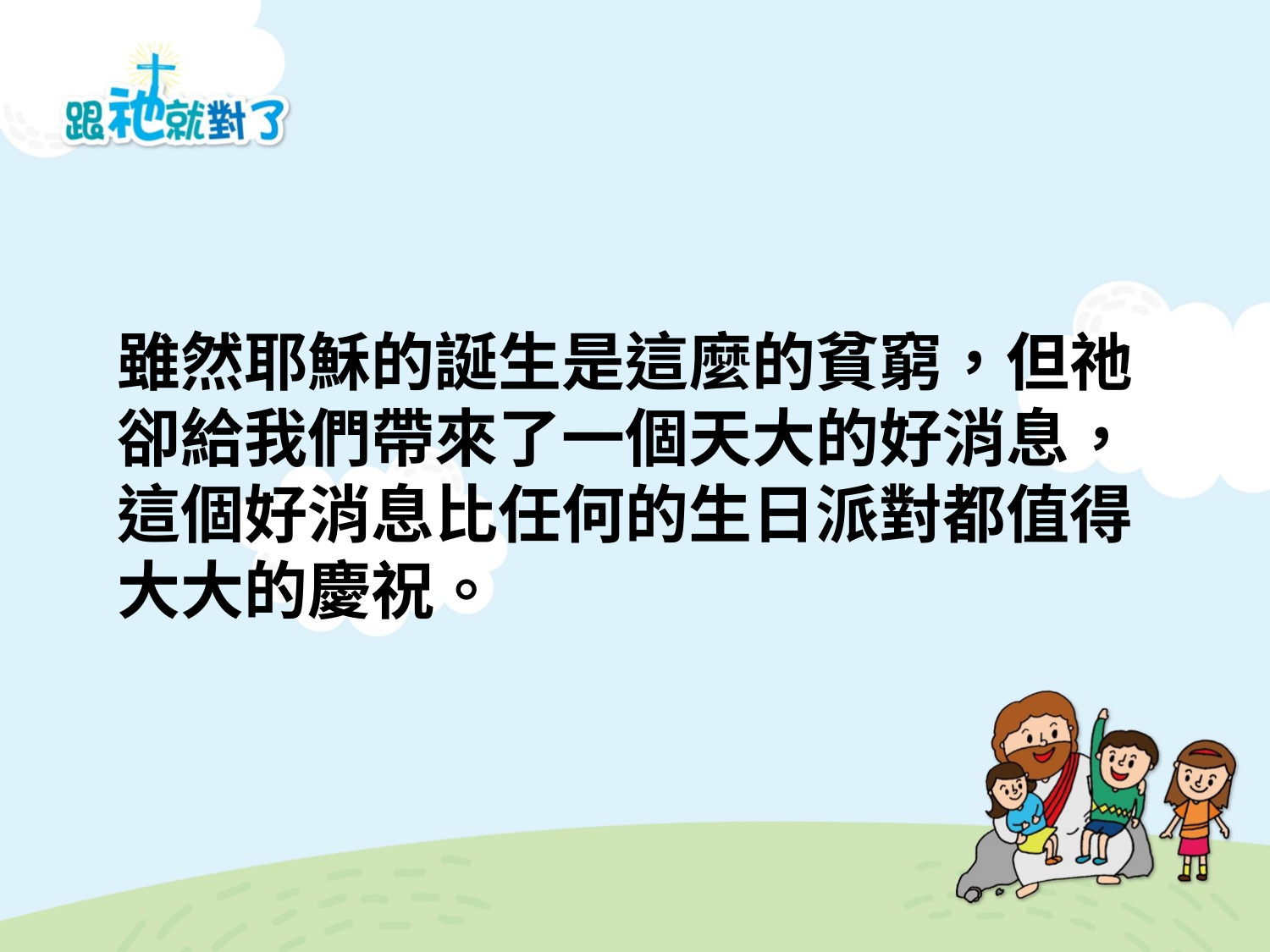

雖然耶穌的誕生是這麼的貧窮，但祂卻給我們帶來了一個天大的好消息，這個好消息比任何的生日派對都值得大大的慶祝。